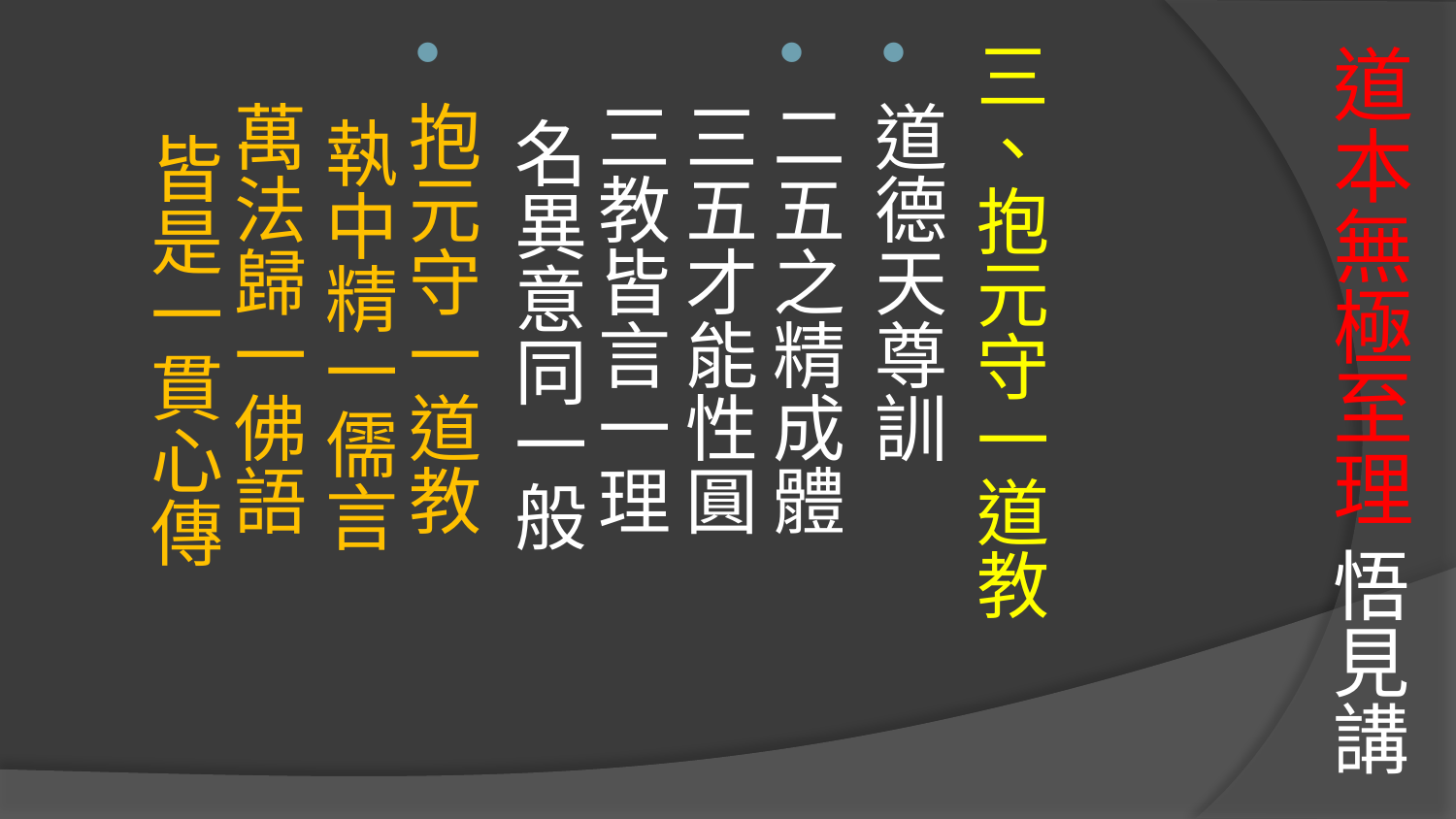

三、抱元守一道教
道德天尊訓
二五之精成體　           三五才能性圓
三教皆言一理　            名異意同一般
抱元守一道教　            執中精一儒言
萬法歸一佛語　             皆是一貫心傳

# 道本無極至理 悟見講